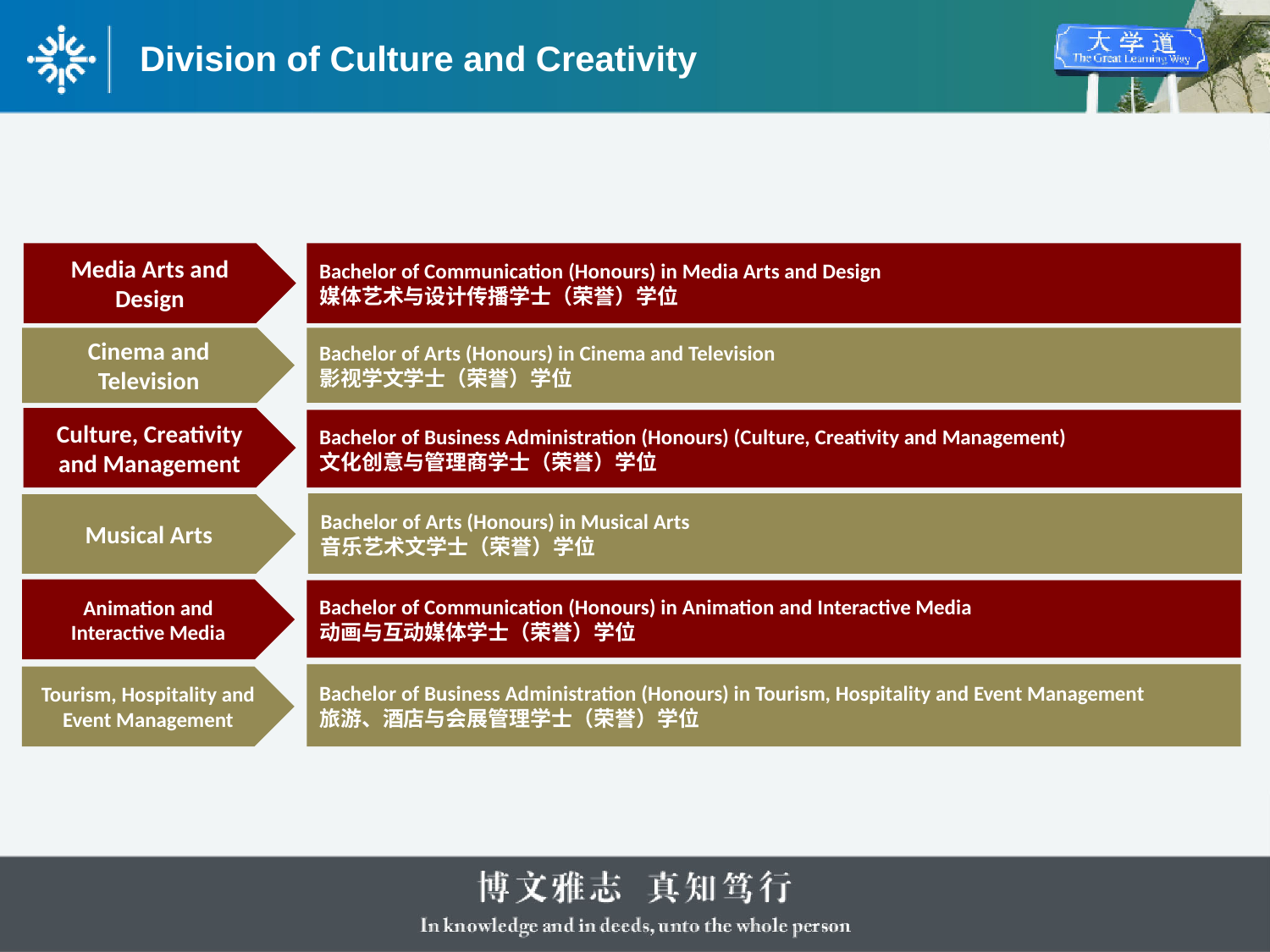

# Division of Culture and Creativity
Media Arts and Design
Bachelor of Communication (Honours) in Media Arts and Design
媒体艺术与设计传播学士（荣誉）学位
Cinema and Television
Bachelor of Arts (Honours) in Cinema and Television
影视学文学士（荣誉）学位
Culture, Creativity and Management
Bachelor of Business Administration (Honours) (Culture, Creativity and Management)
文化创意与管理商学士（荣誉）学位
Bachelor of Arts (Honours) in Musical Arts
音乐艺术文学士（荣誉）学位
Musical Arts
Animation and Interactive Media
Bachelor of Communication (Honours) in Animation and Interactive Media
动画与互动媒体学士（荣誉）学位
Bachelor of Business Administration (Honours) in Tourism, Hospitality and Event Management
旅游、酒店与会展管理学士（荣誉）学位
Tourism, Hospitality and Event Management